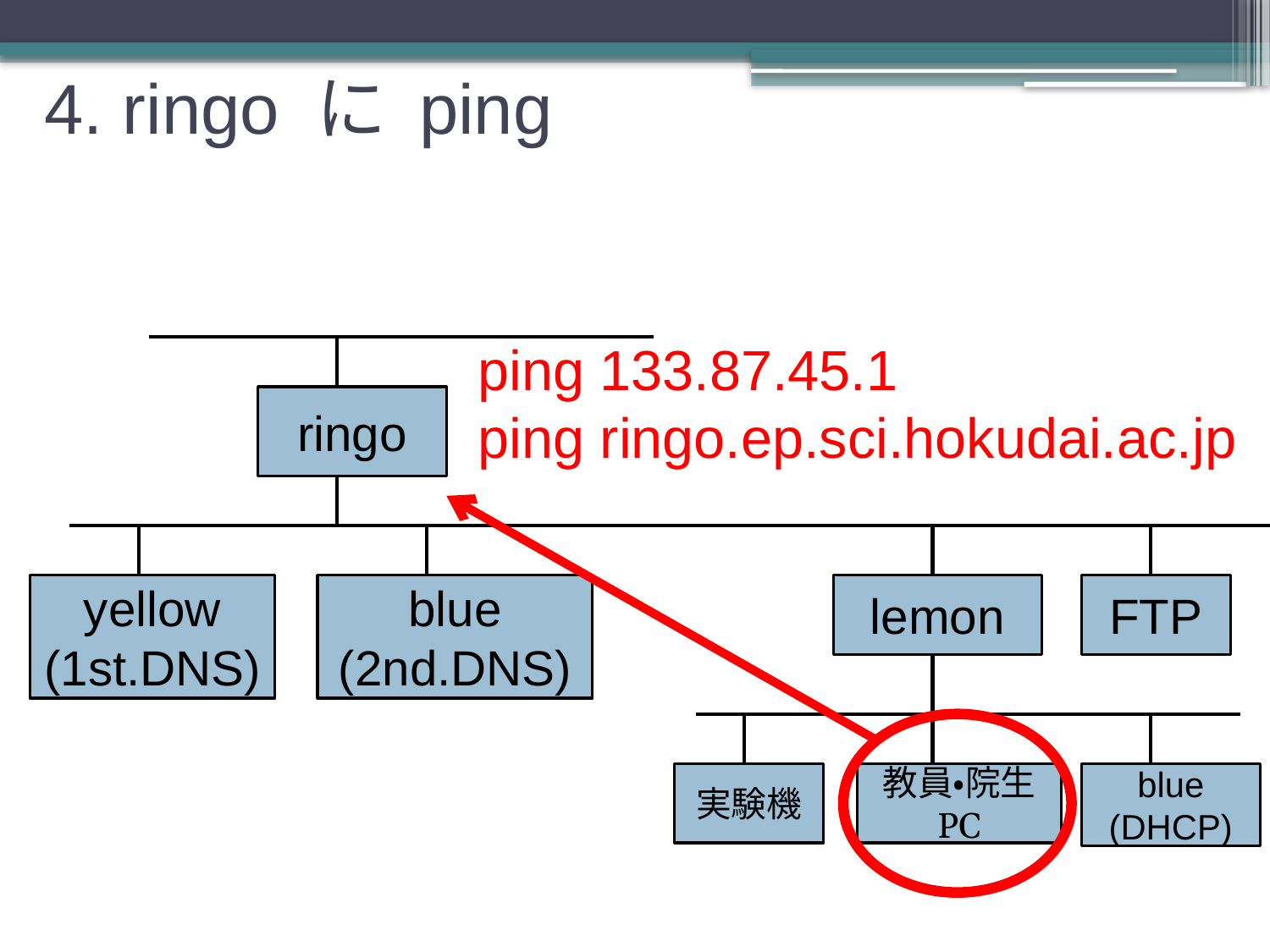

4. ringo に ping
ping 133.87.45.1
ping ringo.ep.sci.hokudai.ac.jp
ringo
yellow
(1st.DNS)
blue
(2nd.DNS)
lemon
FTP

実験機
教員・院生 PC
blue (DHCP)